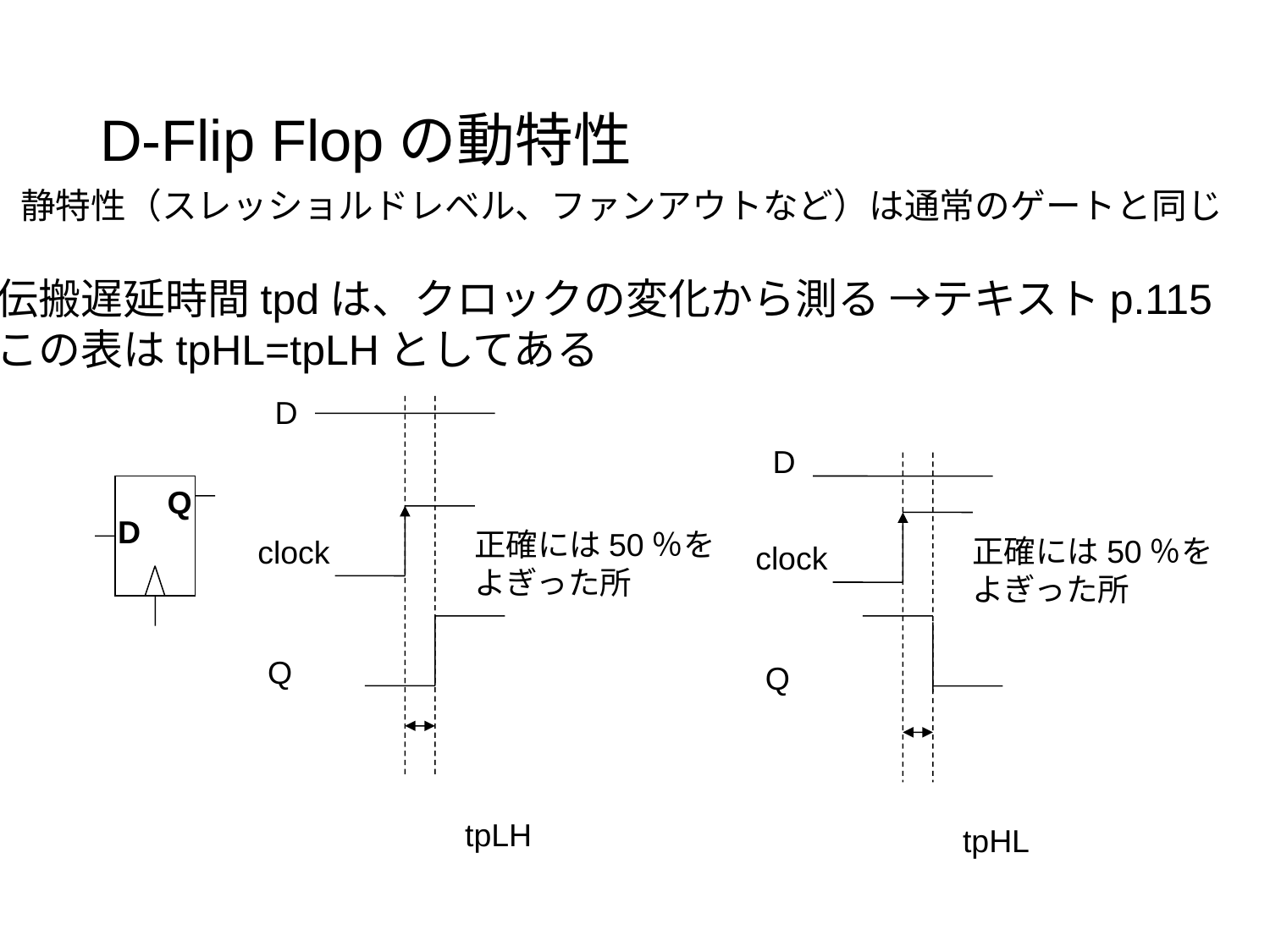

# D-Flip Flopの動特性
静特性（スレッショルドレベル、ファンアウトなど）は通常のゲートと同じ
伝搬遅延時間tpdは、クロックの変化から測る →テキストp.115
この表はtpHL=tpLHとしてある
D

D

Q

D

正確には50％を
よぎった所
正確には50％を
よぎった所
clock
clock

Q
Q

tpLH
tpHL